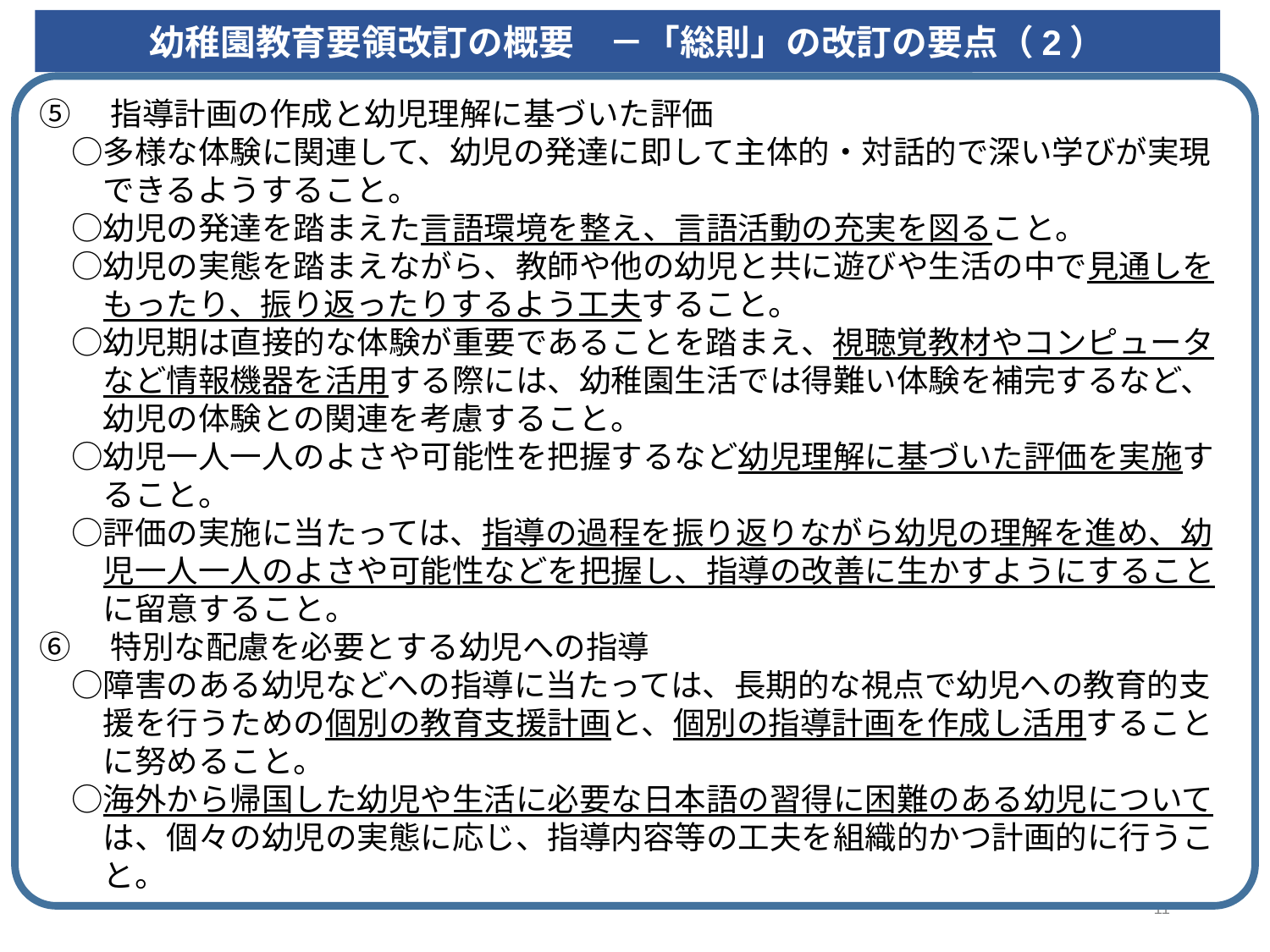

幼稚園教育要領改訂の概要　－「総則」の改訂の要点（2）
⑤　指導計画の作成と幼児理解に基づいた評価
　○多様な体験に関連して、幼児の発達に即して主体的・対話的で深い学びが実現
　　できるようすること。
　○幼児の発達を踏まえた言語環境を整え、言語活動の充実を図ること。
　○幼児の実態を踏まえながら、教師や他の幼児と共に遊びや生活の中で見通しを
　　もったり、振り返ったりするよう工夫すること。
　○幼児期は直接的な体験が重要であることを踏まえ、視聴覚教材やコンピュータ
　　など情報機器を活用する際には、幼稚園生活では得難い体験を補完するなど、
　　幼児の体験との関連を考慮すること。
　○幼児一人一人のよさや可能性を把握するなど幼児理解に基づいた評価を実施す
　　ること。
　○評価の実施に当たっては、指導の過程を振り返りながら幼児の理解を進め、幼
　　児一人一人のよさや可能性などを把握し、指導の改善に生かすようにすること
　　に留意すること。
⑥　特別な配慮を必要とする幼児への指導
　○障害のある幼児などへの指導に当たっては、長期的な視点で幼児への教育的支
　　援を行うための個別の教育支援計画と、個別の指導計画を作成し活用すること
　　に努めること。
　○海外から帰国した幼児や生活に必要な日本語の習得に困難のある幼児について
　　は、個々の幼児の実態に応じ、指導内容等の工夫を組織的かつ計画的に行うこ
　　と。
11